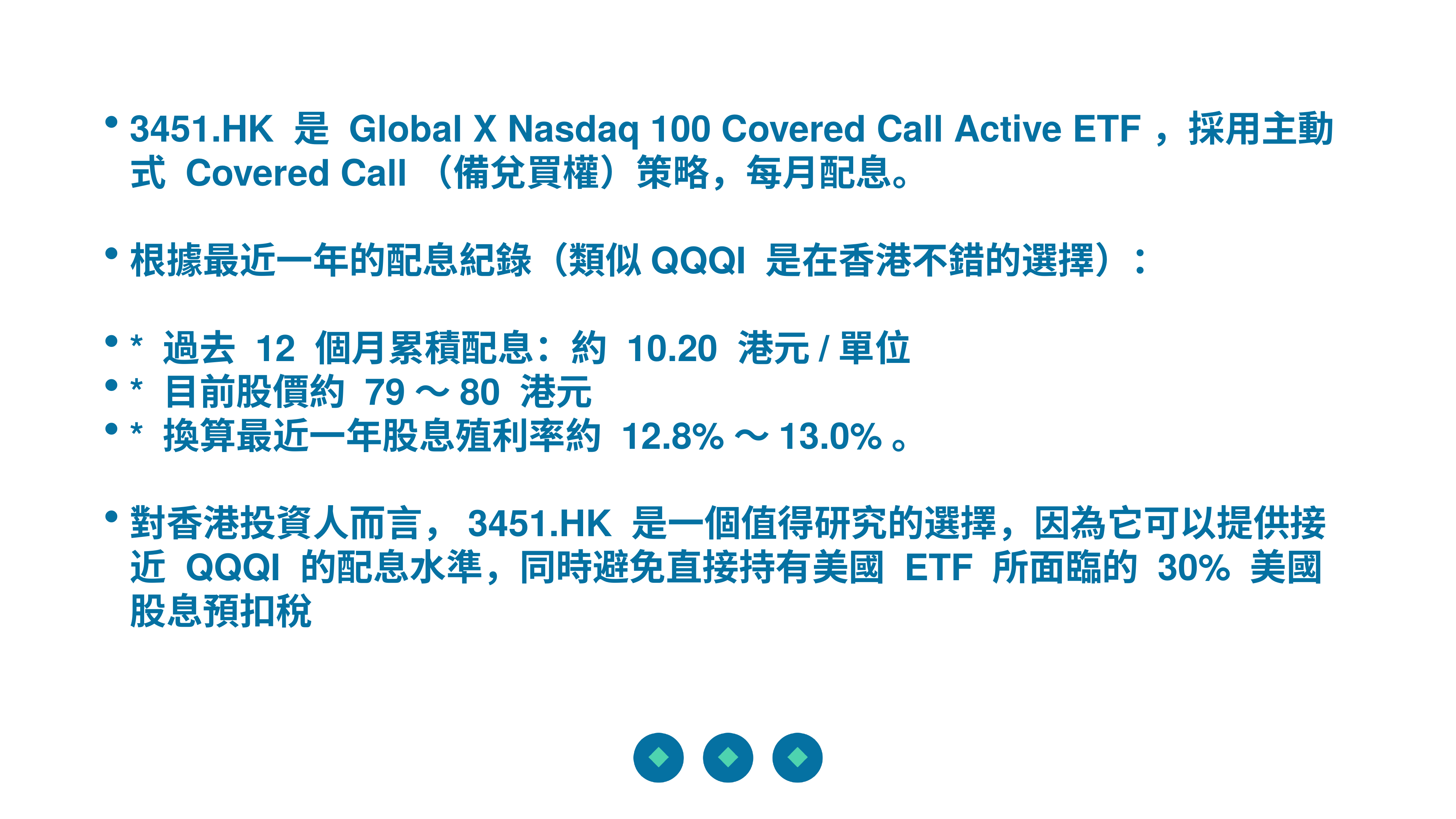

3451.HK 是 Global X Nasdaq 100 Covered Call Active ETF，採用主動式 Covered Call（備兌買權）策略，每月配息。

根據最近一年的配息紀錄（類似QQQI 是在香港不錯的選擇）：

* 過去 12 個月累積配息：約 10.20 港元/單位
* 目前股價約 79～80 港元
* 換算最近一年股息殖利率約 12.8%～13.0%。

對香港投資人而言，3451.HK 是一個值得研究的選擇，因為它可以提供接近 QQQI 的配息水準，同時避免直接持有美國 ETF 所面臨的 30% 美國股息預扣稅